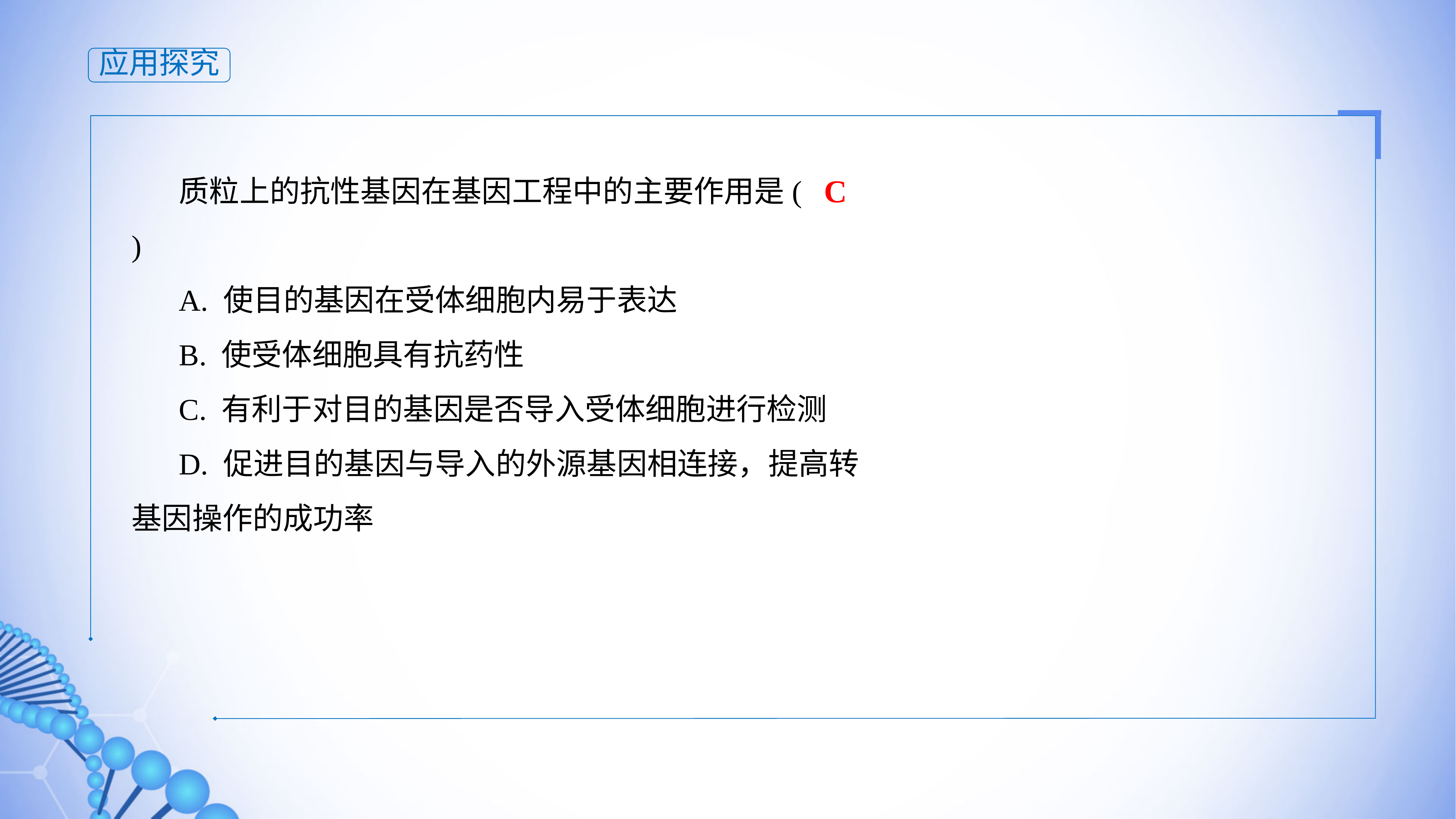

应用探究

质粒上的抗性基因在基因工程中的主要作用是(          )
A. 使目的基因在受体细胞内易于表达
B. 使受体细胞具有抗药性
C. 有利于对目的基因是否导入受体细胞进行检测
D. 促进目的基因与导入的外源基因相连接，提高转基因操作的成功率
C